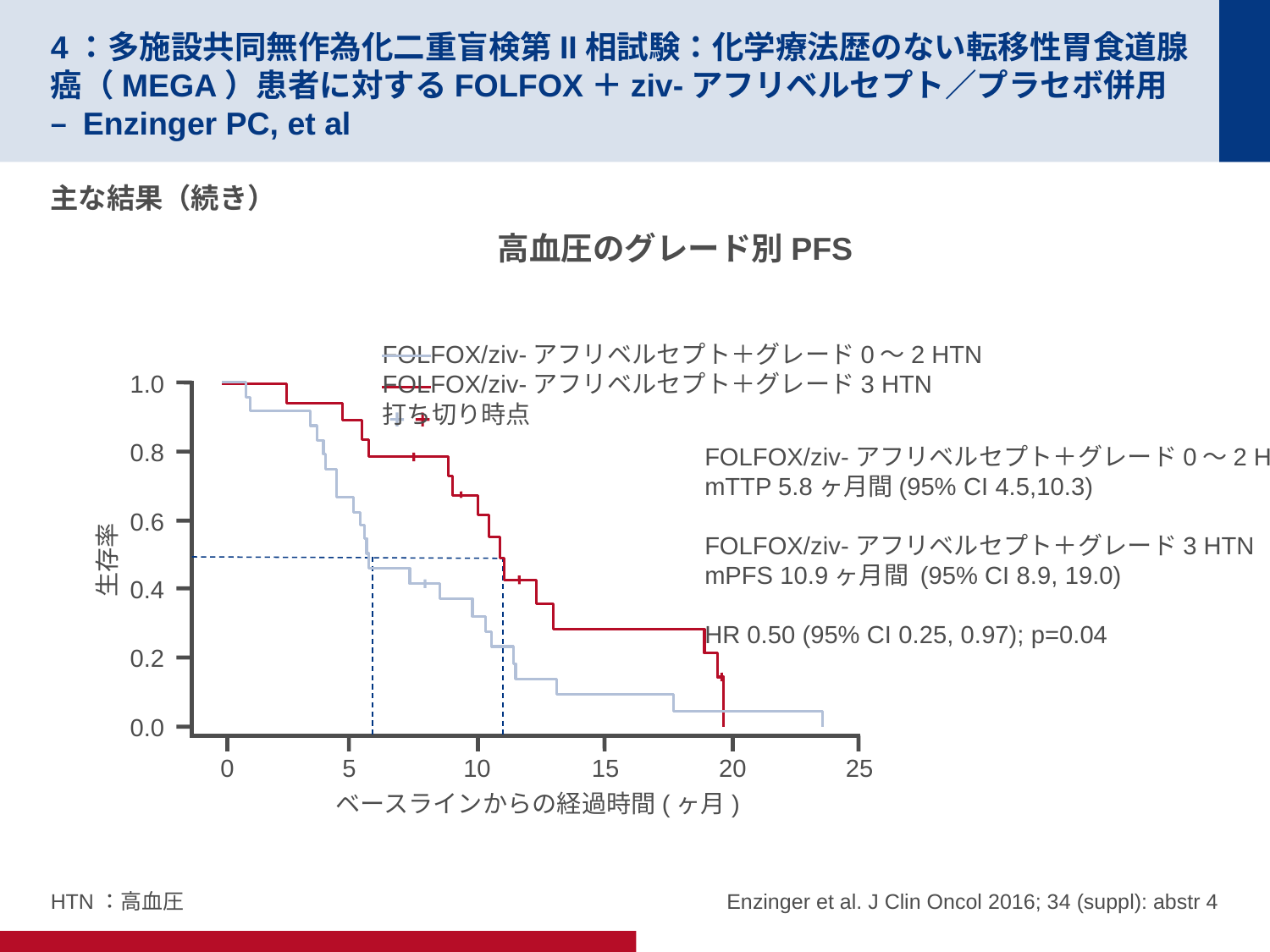

# 4：多施設共同無作為化二重盲検第II相試験：化学療法歴のない転移性胃食道腺癌（MEGA）患者に対するFOLFOX＋ziv-アフリベルセプト／プラセボ併用 – Enzinger PC, et al
主な結果（続き）

高血圧のグレード別PFS
FOLFOX/ziv-アフリベルセプト＋グレード0～2 HTN
FOLFOX/ziv-アフリベルセプト＋グレード3 HTN
打ち切り時点
1.0

0.8
FOLFOX/ziv-アフリベルセプト＋グレード0～2 HTN
mTTP 5.8ヶ月間(95% CI 4.5,10.3)

FOLFOX/ziv-アフリベルセプト＋グレード3 HTN
mPFS 10.9ヶ月間 (95% CI 8.9, 19.0)

HR 0.50 (95% CI 0.25, 0.97); p=0.04

0.6

生存率
0.4

0.2

0.0

0
5
10
15
20
25
ベースラインからの経過時間(ヶ月)
HTN：高血圧
Enzinger et al. J Clin Oncol 2016; 34 (suppl): abstr 4